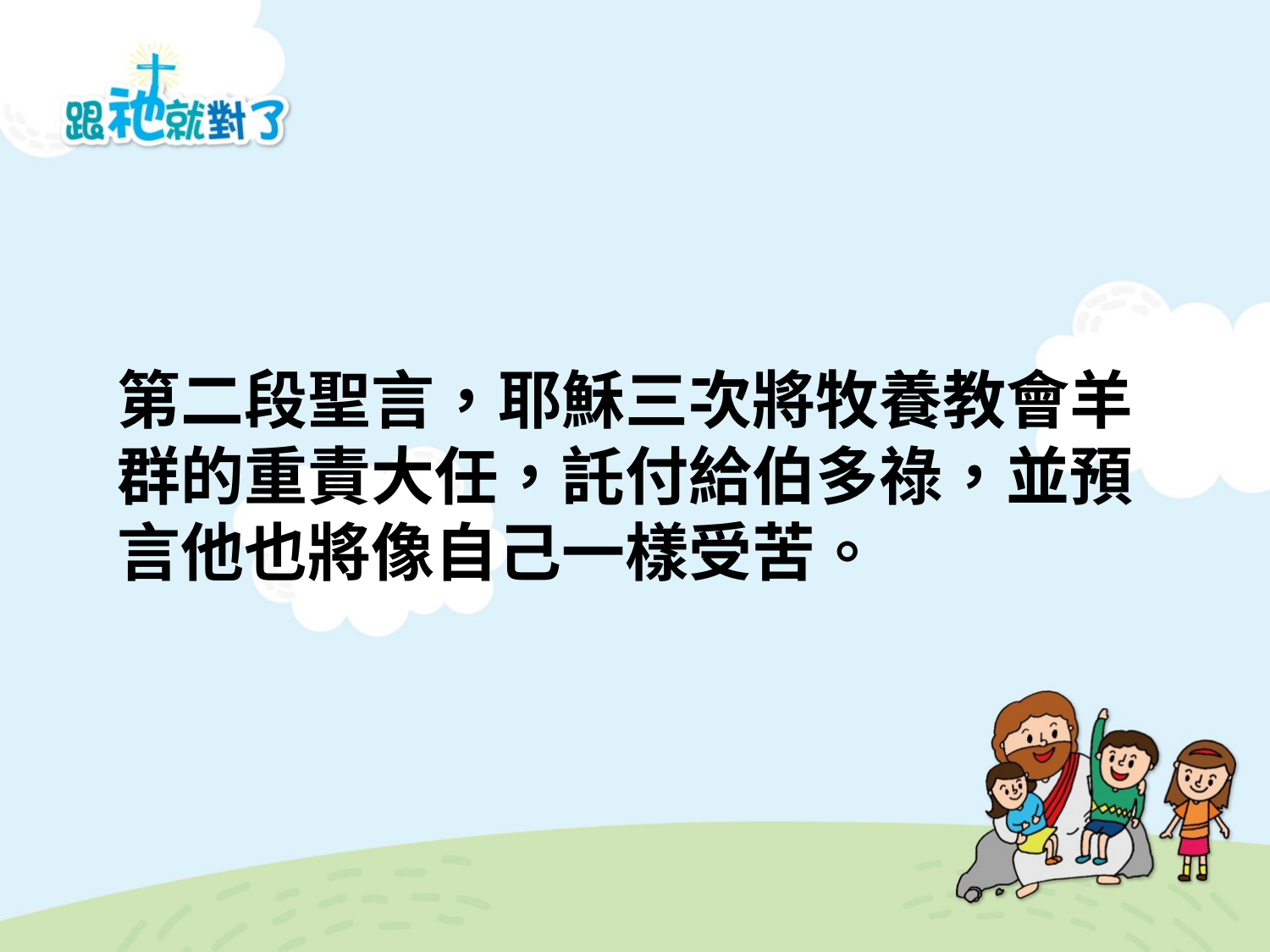

第二段聖言，耶穌三次將牧養教會羊群的重責大任，託付給伯多祿，並預言他也將像自己一樣受苦。